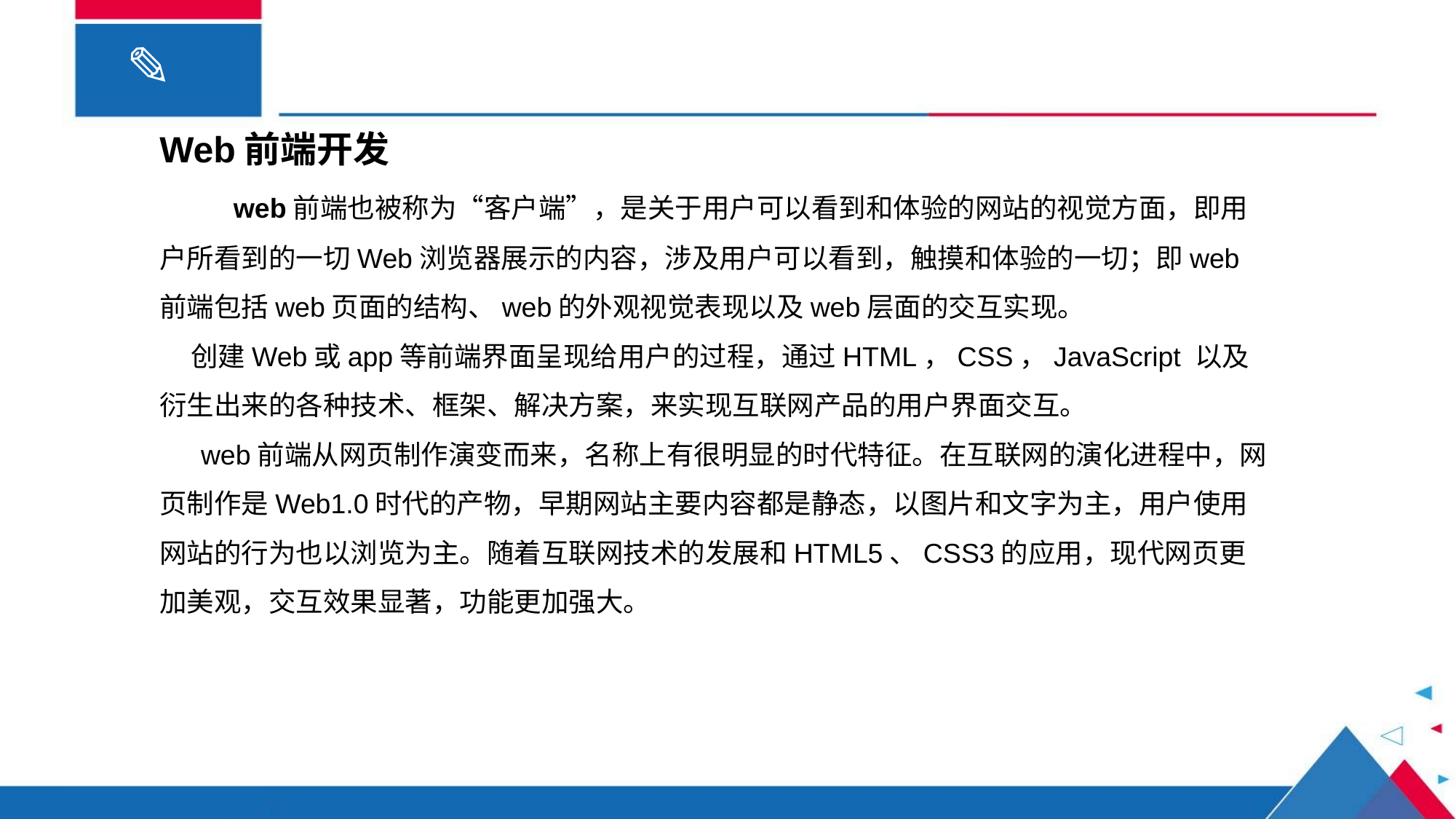

Web前端开发
         web前端也被称为“客户端”，是关于用户可以看到和体验的网站的视觉方面，即用户所看到的一切Web浏览器展示的内容，涉及用户可以看到，触摸和体验的一切；即web前端包括web页面的结构、web的外观视觉表现以及web层面的交互实现。
    创建Web或app等前端界面呈现给用户的过程，通过HTML，CSS，JavaScript 以及衍生出来的各种技术、框架、解决方案，来实现互联网产品的用户界面交互。
     web前端从网页制作演变而来，名称上有很明显的时代特征。在互联网的演化进程中，网页制作是Web1.0时代的产物，早期网站主要内容都是静态，以图片和文字为主，用户使用网站的行为也以浏览为主。随着互联网技术的发展和HTML5、CSS3的应用，现代网页更加美观，交互效果显著，功能更加强大。